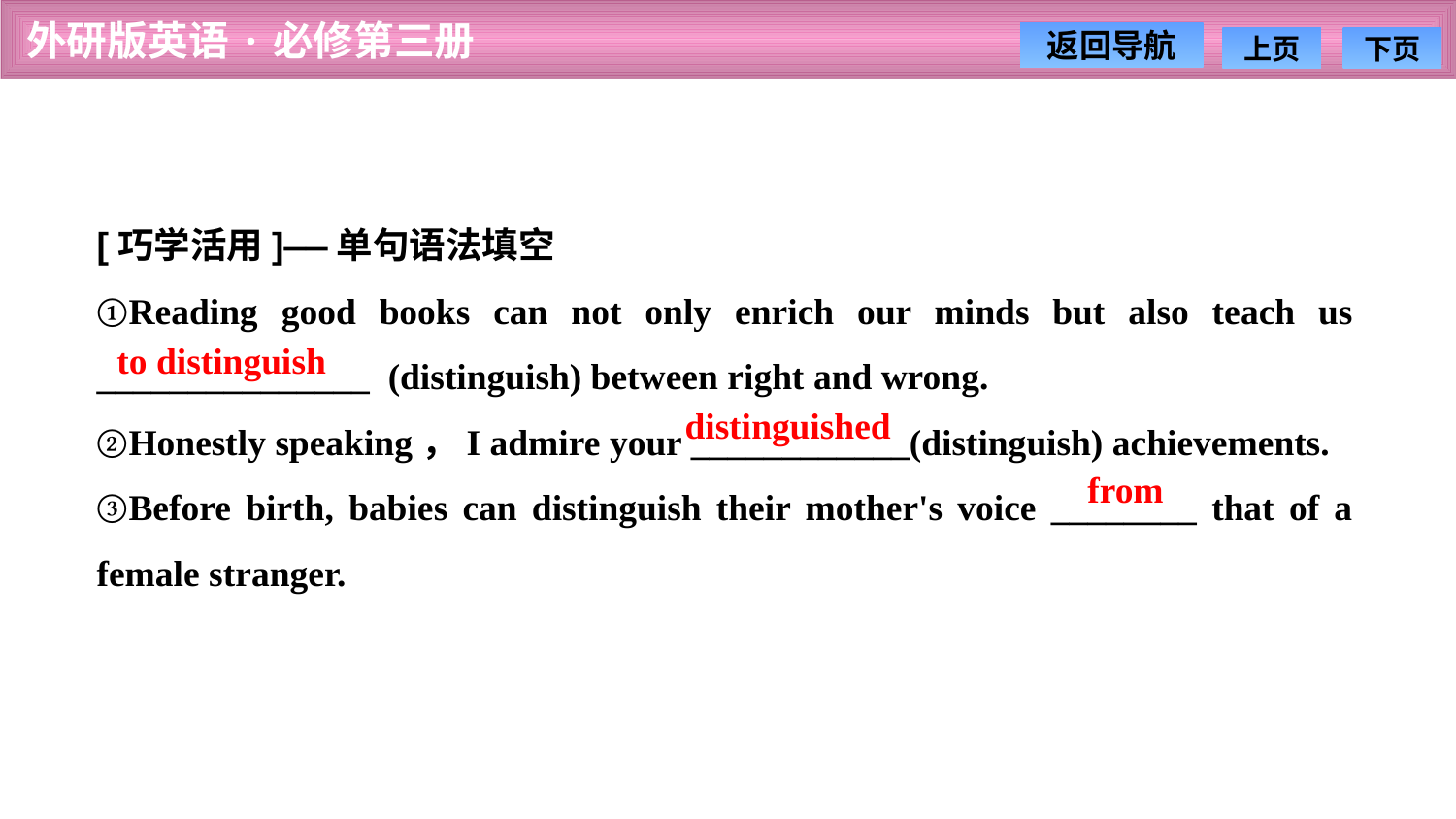

[巧学活用]——单句语法填空
①Reading good books can not only enrich our minds but also teach us _______________  (distinguish) between right and wrong.
②Honestly speaking，I admire your ____________(distinguish) achievements.
③Before birth, babies can distinguish their mother's voice ________ that of a female stranger.
to distinguish
distinguished
from